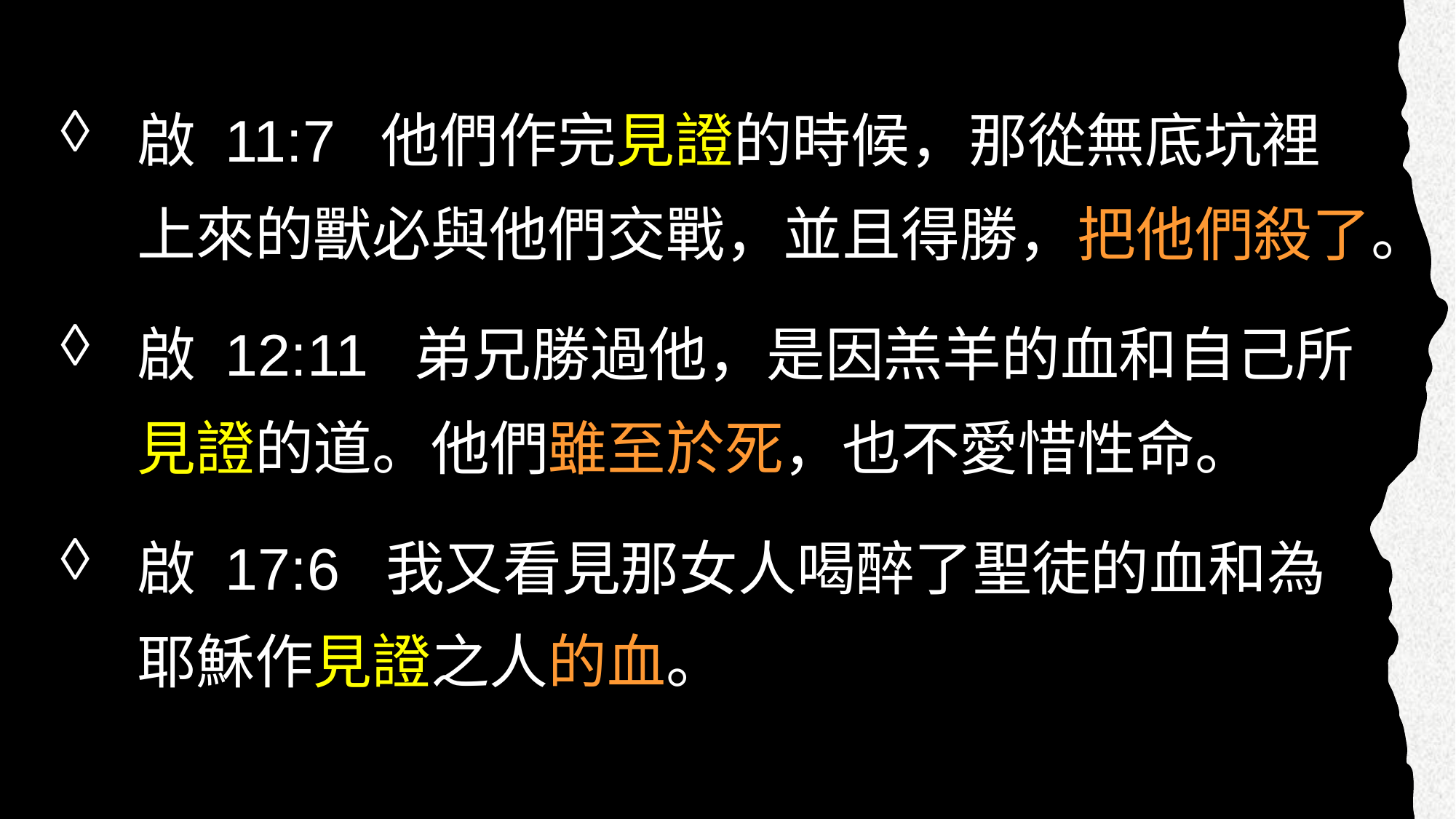

啟 11:7  他們作完見證的時候，那從無底坑裡上來的獸必與他們交戰，並且得勝，把他們殺了。
啟 12:11  弟兄勝過他，是因羔羊的血和自己所見證的道。他們雖至於死，也不愛惜性命。
啟 17:6  我又看見那女人喝醉了聖徒的血和為耶穌作見證之人的血。